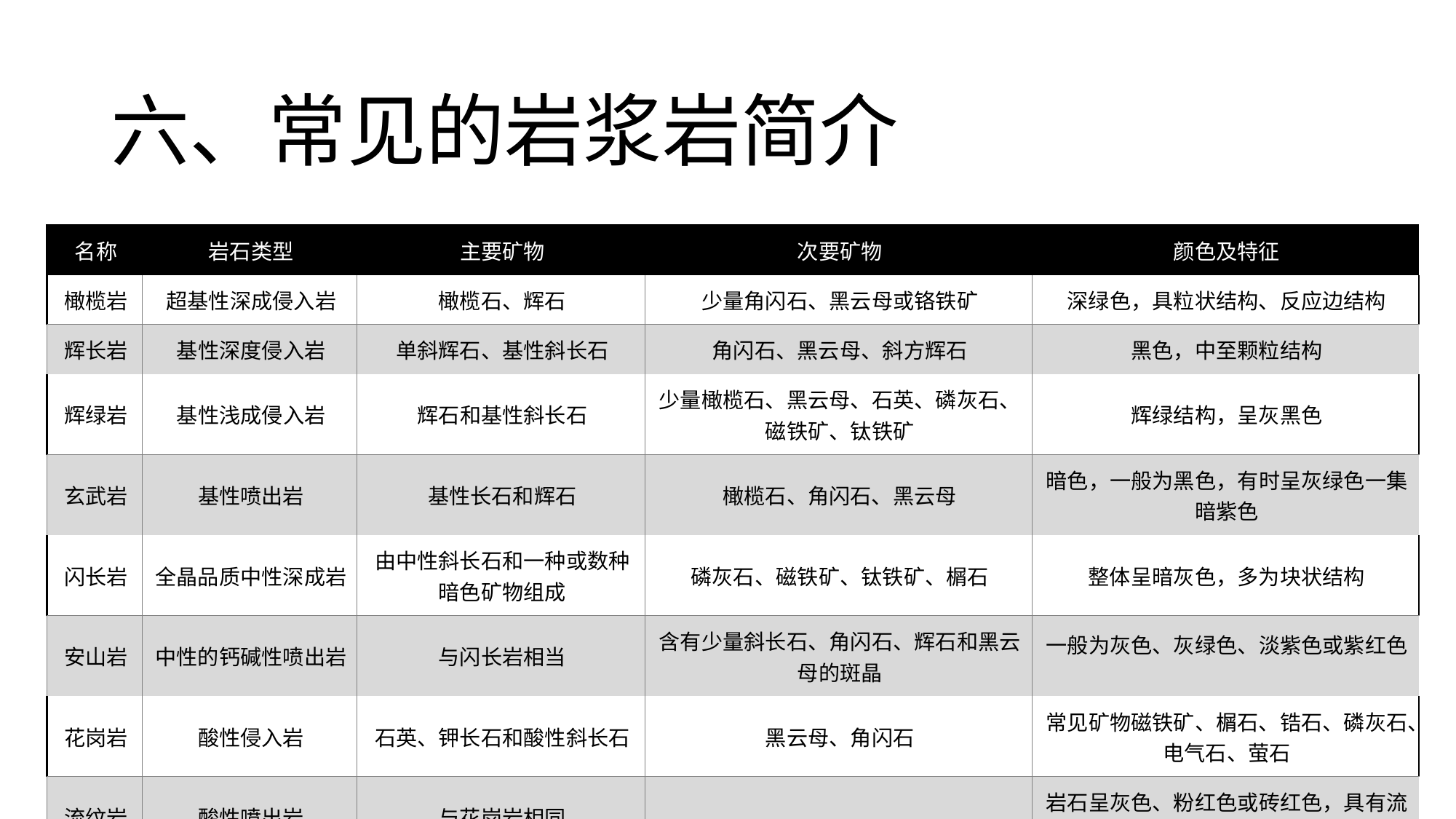

# 六、常见的岩浆岩简介
| 名称 | 岩石类型 | 主要矿物 | 次要矿物 | 颜色及特征 |
| --- | --- | --- | --- | --- |
| 橄榄岩 | 超基性深成侵入岩 | 橄榄石、辉石 | 少量角闪石、黑云母或铬铁矿 | 深绿色，具粒状结构、反应边结构 |
| 辉长岩 | 基性深度侵入岩 | 单斜辉石、基性斜长石 | 角闪石、黑云母、斜方辉石 | 黑色，中至颗粒结构 |
| 辉绿岩 | 基性浅成侵入岩 | 辉石和基性斜长石 | 少量橄榄石、黑云母、石英、磷灰石、磁铁矿、钛铁矿 | 辉绿结构，呈灰黑色 |
| 玄武岩 | 基性喷出岩 | 基性长石和辉石 | 橄榄石、角闪石、黑云母 | 暗色，一般为黑色，有时呈灰绿色一集暗紫色 |
| 闪长岩 | 全晶品质中性深成岩 | 由中性斜长石和一种或数种暗色矿物组成 | 磷灰石、磁铁矿、钛铁矿、榍石 | 整体呈暗灰色，多为块状结构 |
| 安山岩 | 中性的钙碱性喷出岩 | 与闪长岩相当 | 含有少量斜长石、角闪石、辉石和黑云母的斑晶 | 一般为灰色、灰绿色、淡紫色或紫红色 |
| 花岗岩 | 酸性侵入岩 | 石英、钾长石和酸性斜长石 | 黑云母、角闪石 | 常见矿物磁铁矿、榍石、锆石、磷灰石、电气石、萤石 |
| 流纹岩 | 酸性喷出岩 | 与花岗岩相同 |  | 岩石呈灰色、粉红色或砖红色，具有流纹结构和斑状结构 |